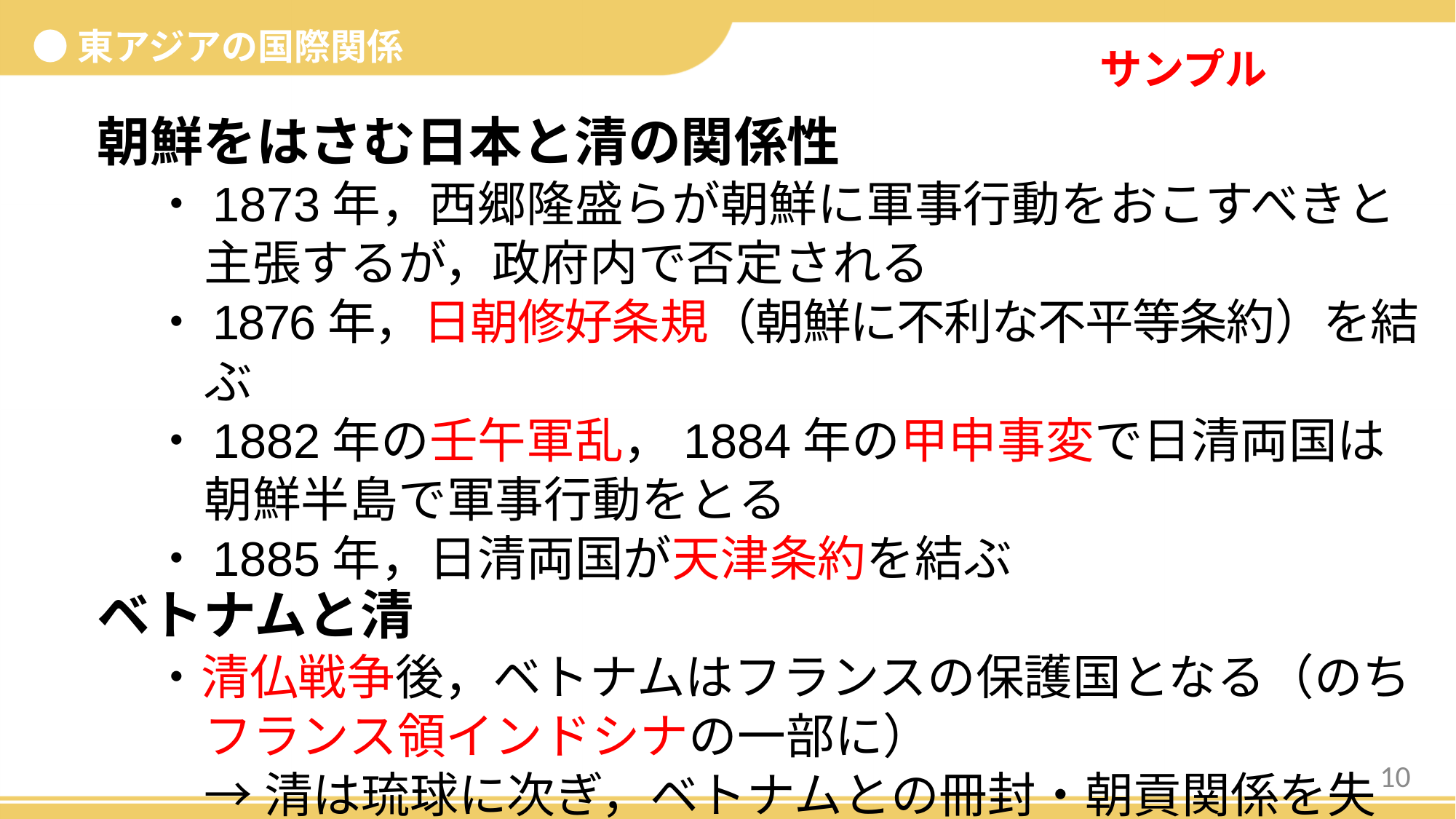

●東アジアの国際関係
サンプル
朝鮮をはさむ日本と清の関係性
・1873年，西郷隆盛らが朝鮮に軍事行動をおこすべきと主張するが，政府内で否定される
・1876年，日朝修好条規（朝鮮に不利な不平等条約）を結ぶ
・1882年の壬午軍乱，1884年の甲申事変で日清両国は朝鮮半島で軍事行動をとる
・1885年，日清両国が天津条約を結ぶ
ベトナムと清
・清仏戦争後，ベトナムはフランスの保護国となる（のちフランス領インドシナの一部に）
→清は琉球に次ぎ，ベトナムとの冊封・朝貢関係を失う